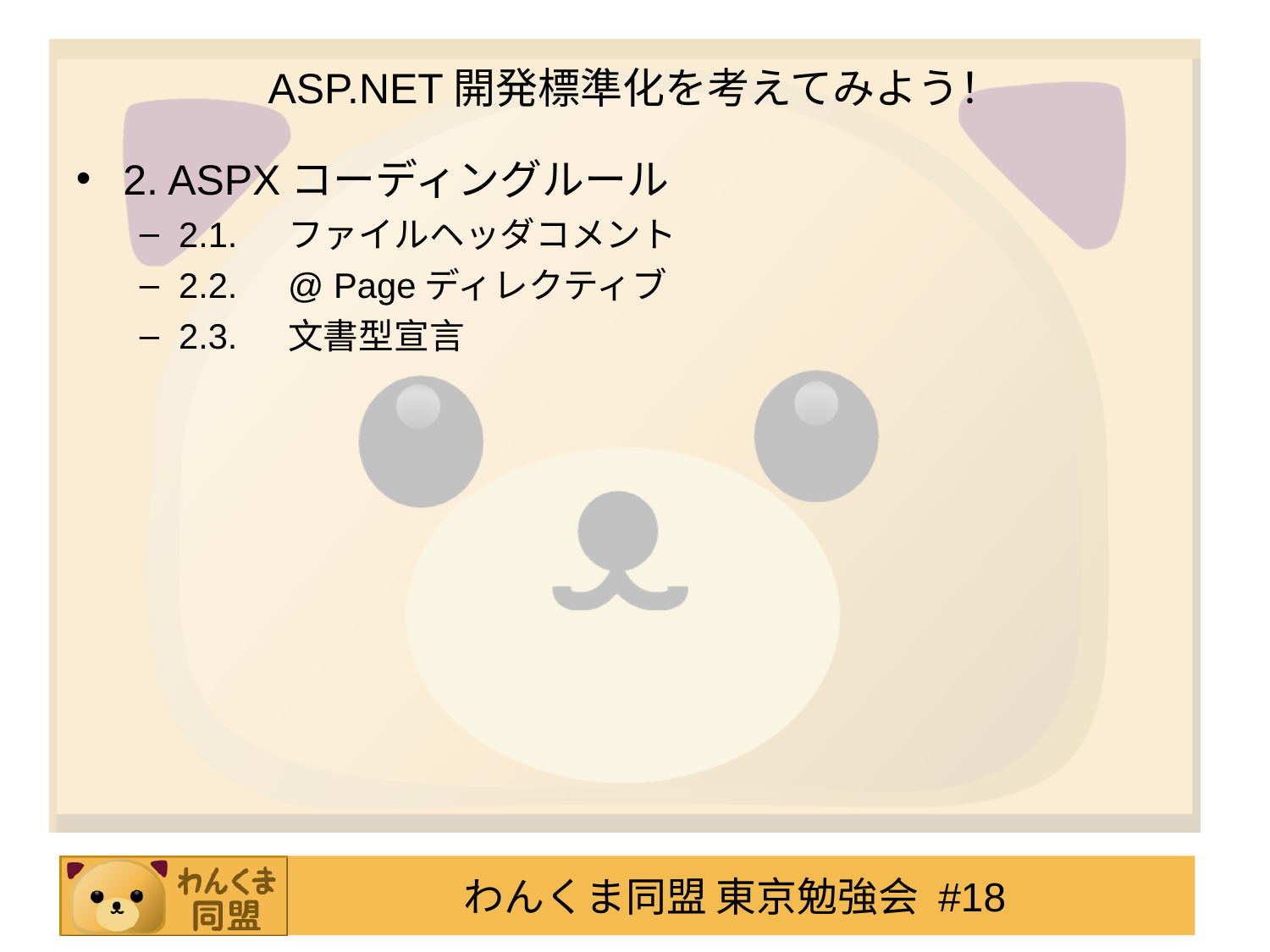

ASP.NET開発標準化を考えてみよう！
2. ASPXコーディングルール
2.1.	ファイルヘッダコメント
2.2.	@ Pageディレクティブ
2.3.	文書型宣言